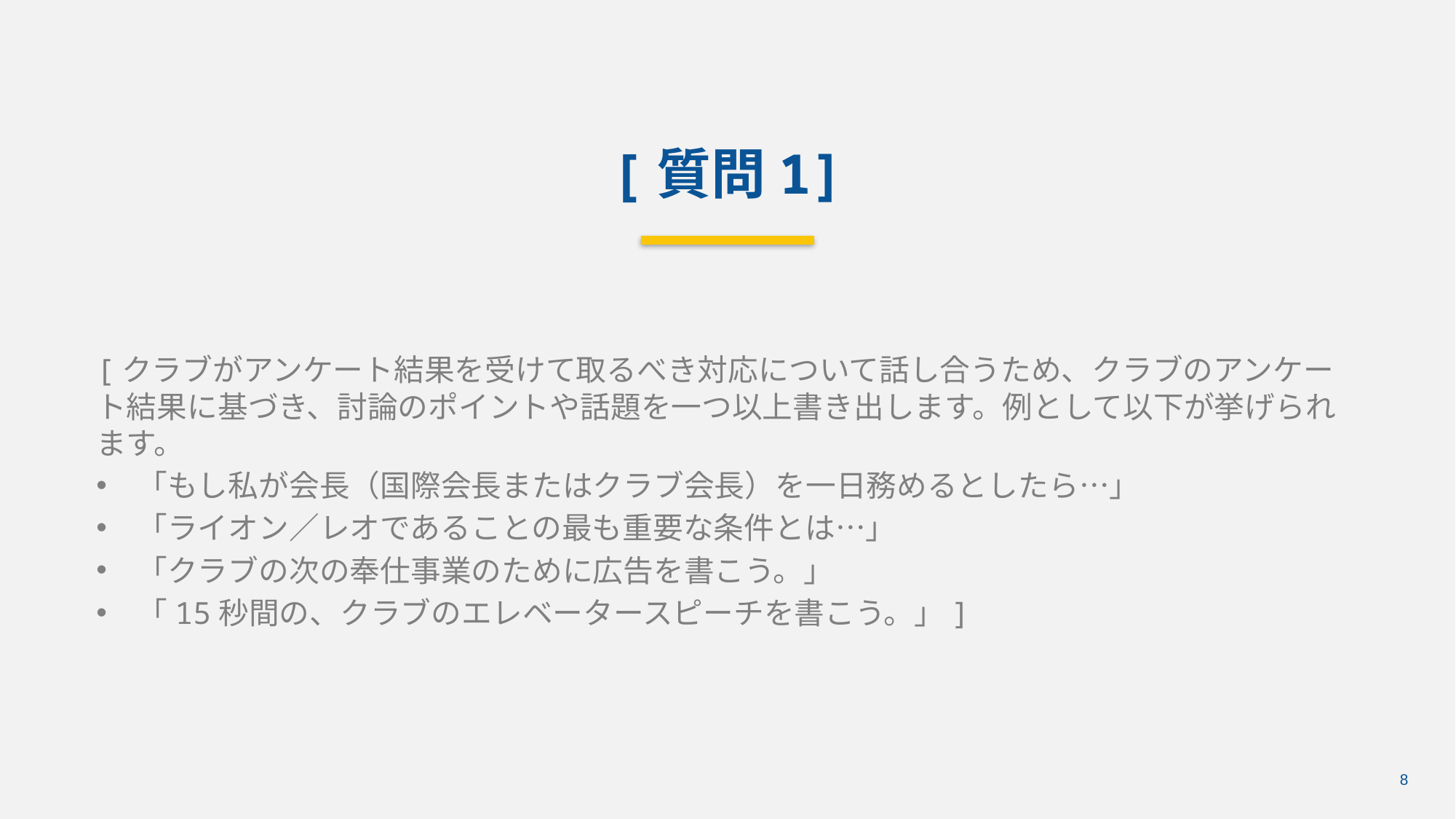

[質問1]
[クラブがアンケート結果を受けて取るべき対応について話し合うため、クラブのアンケート結果に基づき、討論のポイントや話題を一つ以上書き出します。例として以下が挙げられます。
「もし私が会長（国際会長またはクラブ会長）を一日務めるとしたら…」
「ライオン／レオであることの最も重要な条件とは…」
「クラブの次の奉仕事業のために広告を書こう。」
「15秒間の、クラブのエレベータースピーチを書こう。」]